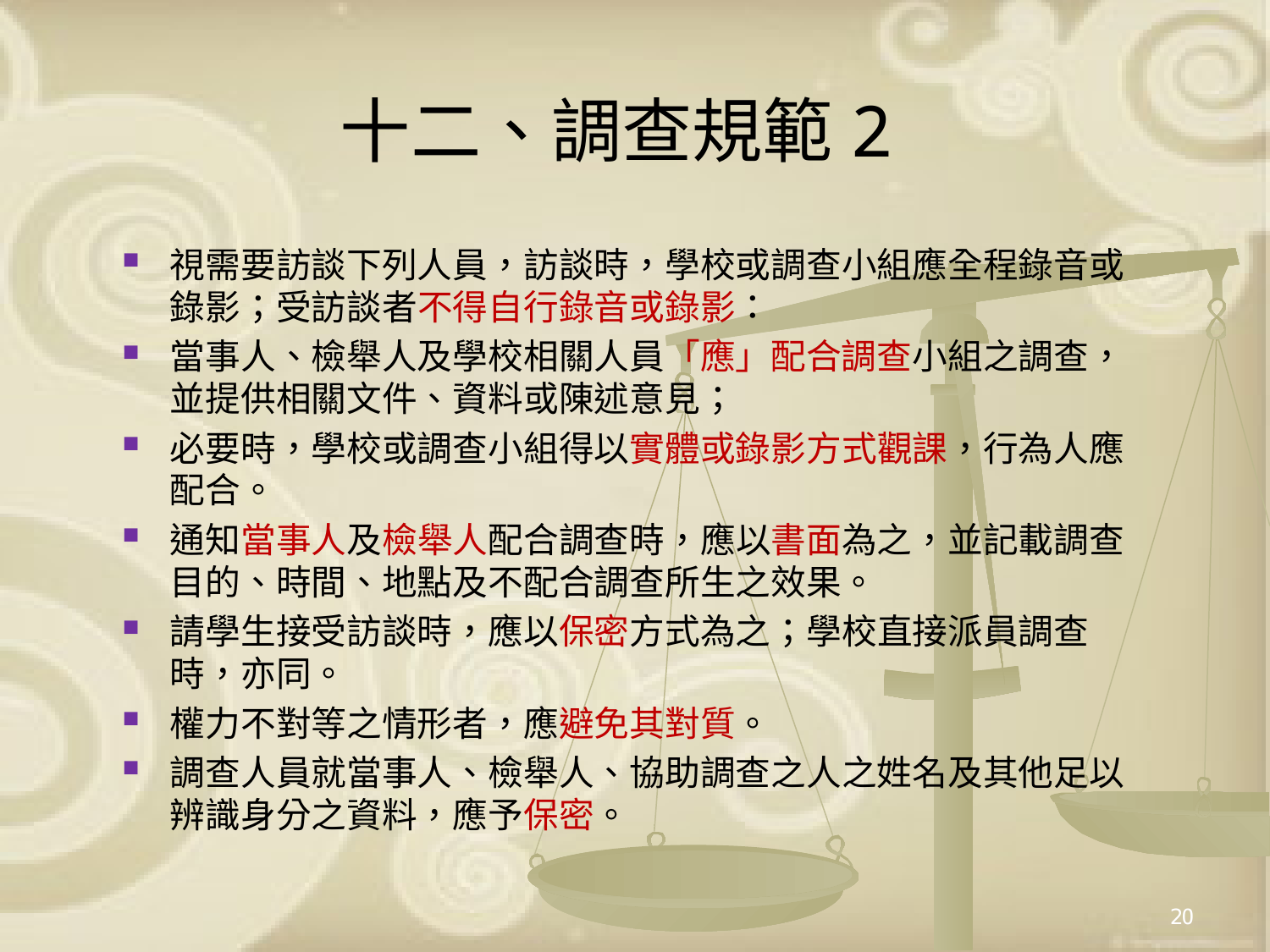

# 十二、調查規範2
視需要訪談下列人員，訪談時，學校或調查小組應全程錄音或錄影；受訪談者不得自行錄音或錄影：
當事人、檢舉人及學校相關人員「應」配合調查小組之調查，並提供相關文件、資料或陳述意見；
必要時，學校或調查小組得以實體或錄影方式觀課，行為人應配合。
通知當事人及檢舉人配合調查時，應以書面為之，並記載調查目的、時間、地點及不配合調查所生之效果。
請學生接受訪談時，應以保密方式為之；學校直接派員調查時，亦同。
權力不對等之情形者，應避免其對質。
調查人員就當事人、檢舉人、協助調查之人之姓名及其他足以辨識身分之資料，應予保密。

20